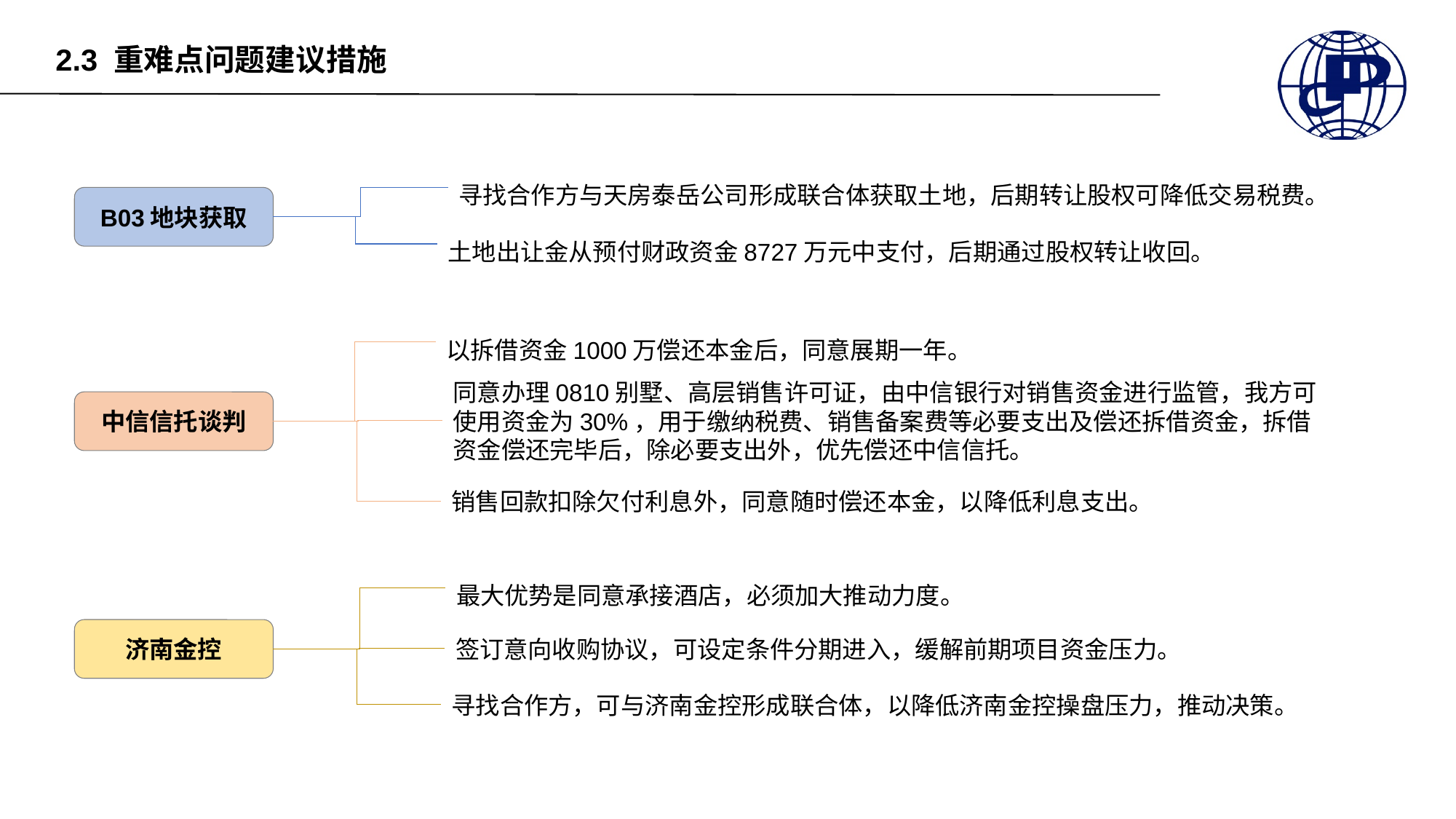

2.3 重难点问题建议措施
寻找合作方与天房泰岳公司形成联合体获取土地，后期转让股权可降低交易税费。
B03地块获取
土地出让金从预付财政资金8727万元中支付，后期通过股权转让收回。
以拆借资金1000万偿还本金后，同意展期一年。
同意办理0810别墅、高层销售许可证，由中信银行对销售资金进行监管，我方可使用资金为30%，用于缴纳税费、销售备案费等必要支出及偿还拆借资金，拆借资金偿还完毕后，除必要支出外，优先偿还中信信托。
中信信托谈判
销售回款扣除欠付利息外，同意随时偿还本金，以降低利息支出。
最大优势是同意承接酒店，必须加大推动力度。
济南金控
签订意向收购协议，可设定条件分期进入，缓解前期项目资金压力。
寻找合作方，可与济南金控形成联合体，以降低济南金控操盘压力，推动决策。